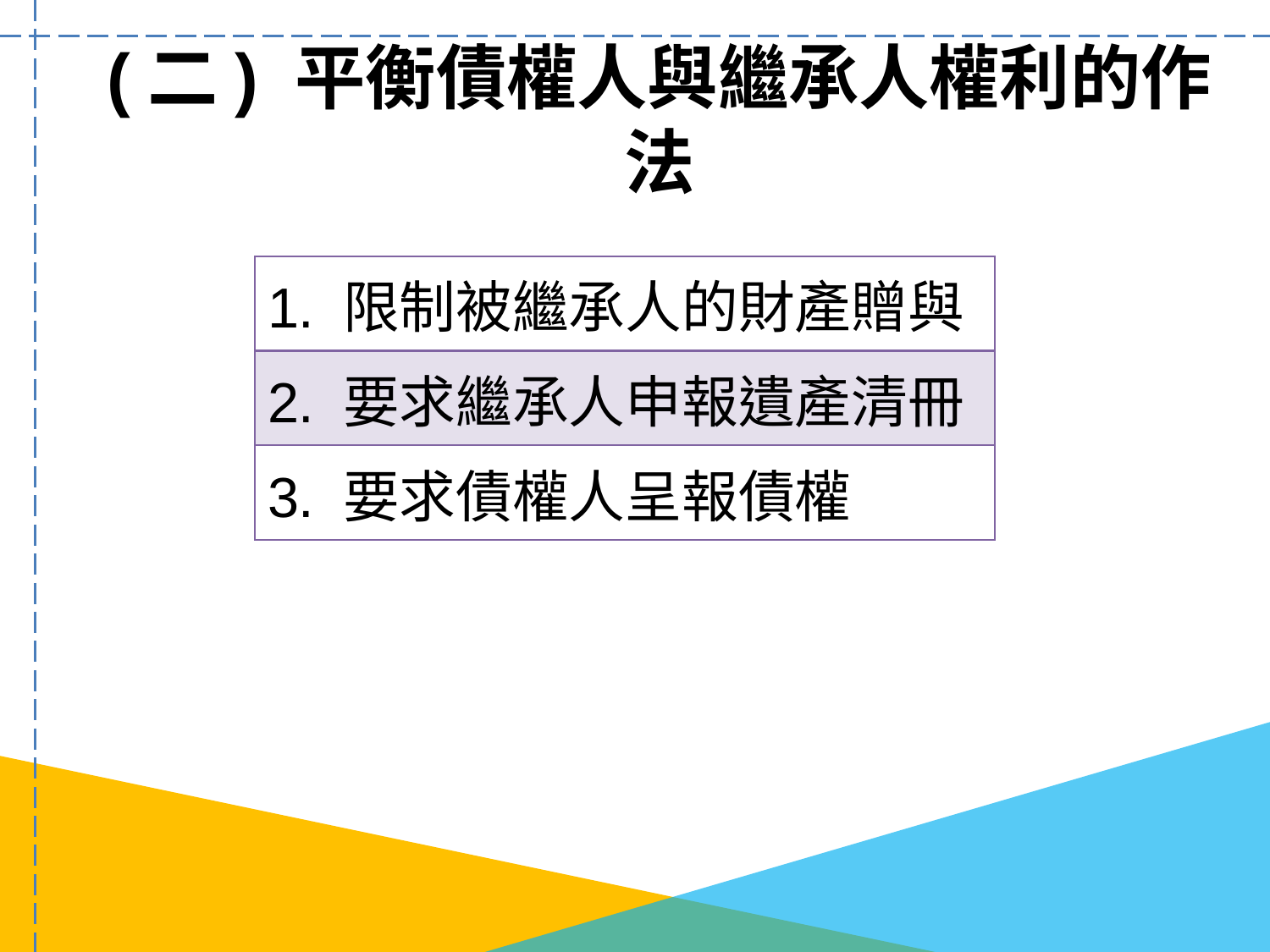

# (二) 平衡債權人與繼承人權利的作法
| 1. 限制被繼承人的財產贈與 |
| --- |
| 2. 要求繼承人申報遺產清冊 |
| 3. 要求債權人呈報債權 |